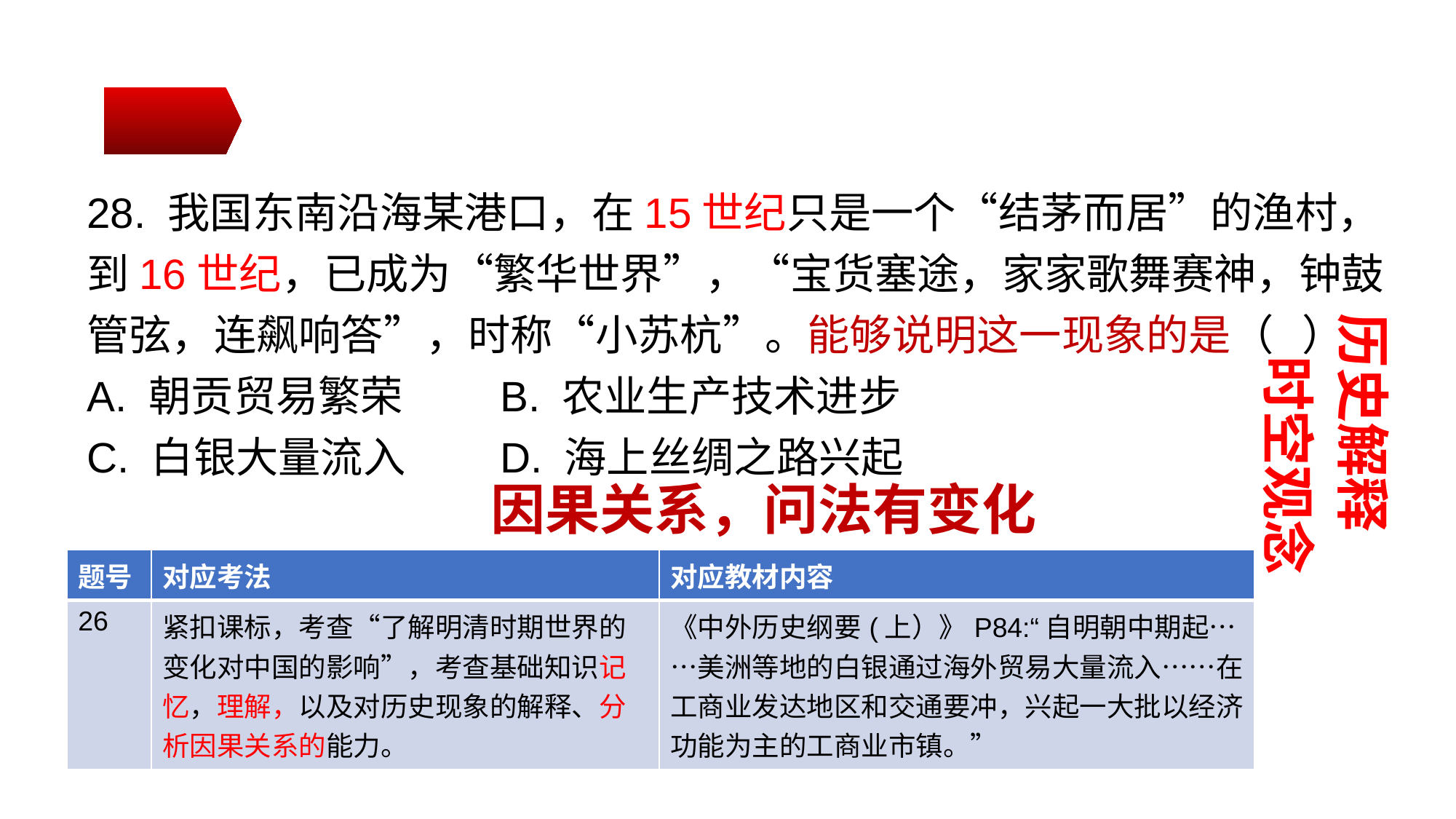

28. 我国东南沿海某港口，在15世纪只是一个“结茅而居”的渔村，到16世纪，已成为“繁华世界”，“宝货塞途，家家歌舞赛神，钟鼓管弦，连飙响答”，时称“小苏杭”。能够说明这一现象的是（   ）
A. 朝贡贸易繁荣	        B. 农业生产技术进步
C. 白银大量流入	        D. 海上丝绸之路兴起
历史解释
时空观念

因果关系，问法有变化
| 题号 | 对应考法 | 对应教材内容 |
| --- | --- | --- |
| 26 | 紧扣课标，考查“了解明清时期世界的变化对中国的影响”，考查基础知识记忆，理解，以及对历史现象的解释、分析因果关系的能力。 | 《中外历史纲要(上）》P84:“自明朝中期起……美洲等地的白银通过海外贸易大量流入……在工商业发达地区和交通要冲，兴起一大批以经济功能为主的工商业市镇。” |